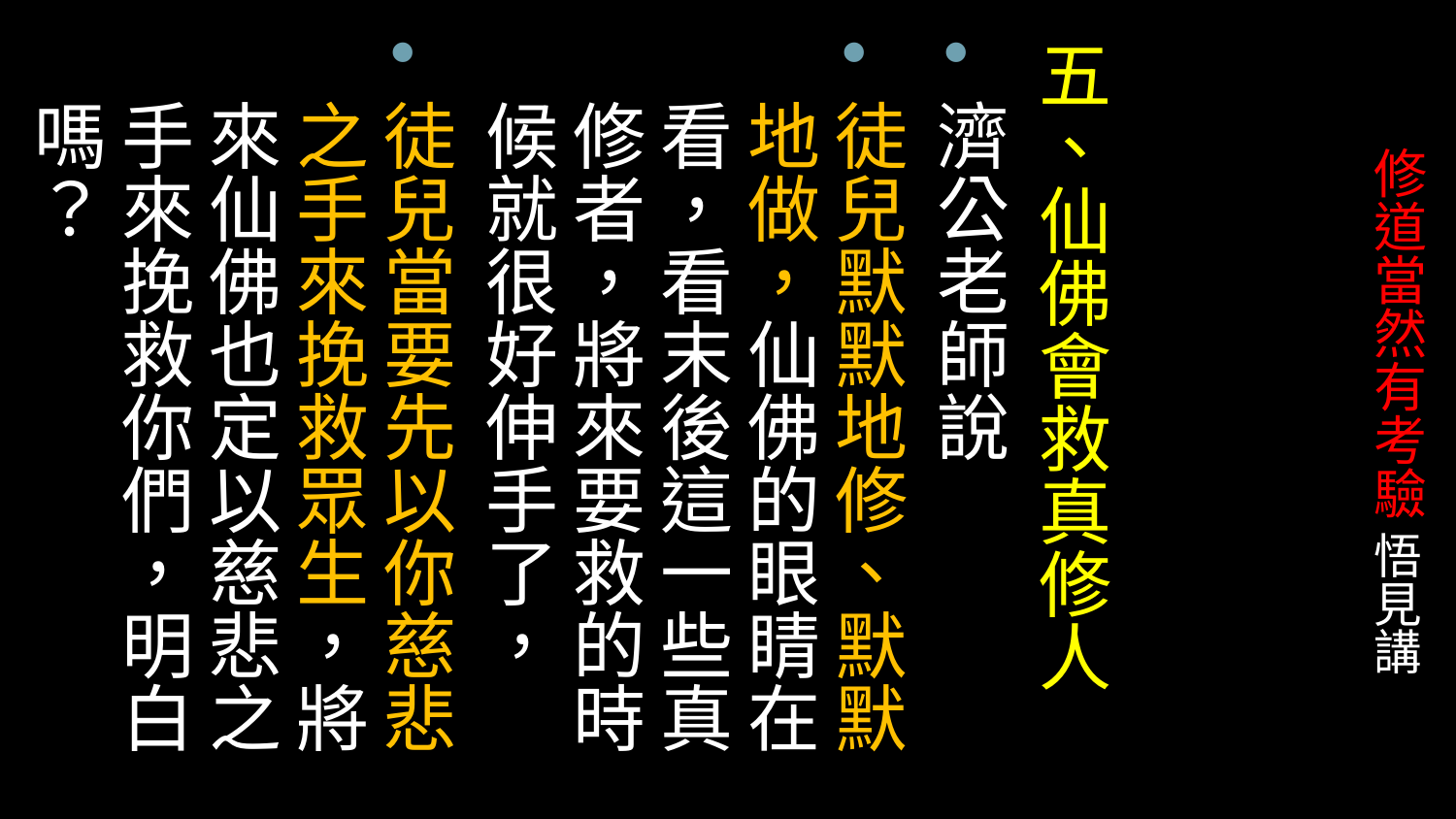

五、仙佛會救真修人
濟公老師說
徒兒默默地修、默默地做，仙佛的眼睛在看，看末後這一些真修者，將來要救的時候就很好伸手了，
徒兒當要先以你慈悲之手來挽救眾生，將來仙佛也定以慈悲之手來挽救你們，明白嗎？
# 修道當然有考驗 悟見講